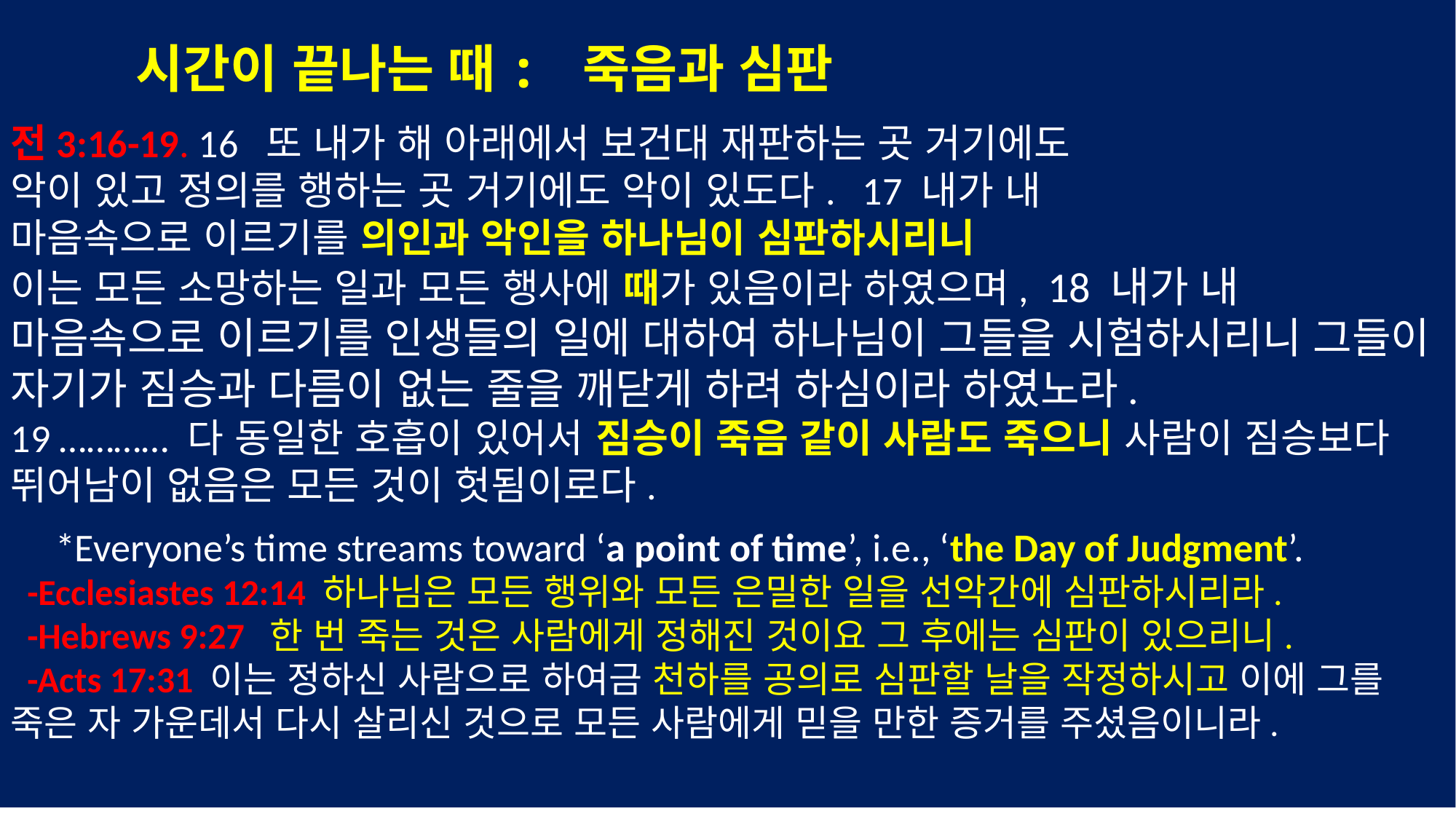

시간이 끝나는 때: 죽음과 심판

전3:16-19. 16  또 내가 해 아래에서 보건대 재판하는 곳 거기에도
악이 있고 정의를 행하는 곳 거기에도 악이 있도다.   17 내가 내
마음속으로 이르기를 의인과 악인을 하나님이 심판하시리니
이는 모든 소망하는 일과 모든 행사에 때가 있음이라 하였으며,  18 내가 내 마음속으로 이르기를 인생들의 일에 대하여 하나님이 그들을 시험하시리니 그들이 자기가 짐승과 다름이 없는 줄을 깨닫게 하려 하심이라 하였노라.
19 ………… 다 동일한 호흡이 있어서 짐승이 죽음 같이 사람도 죽으니 사람이 짐승보다 뛰어남이 없음은 모든 것이 헛됨이로다.

     *Everyone’s time streams toward ‘a point of time’, i.e., ‘the Day of Judgment’.
  -Ecclesiastes 12:14 하나님은 모든 행위와 모든 은밀한 일을 선악간에 심판하시리라.
  -Hebrews 9:27  한 번 죽는 것은 사람에게 정해진 것이요 그 후에는 심판이 있으리니.
  -Acts 17:31 이는 정하신 사람으로 하여금 천하를 공의로 심판할 날을 작정하시고 이에 그를 죽은 자 가운데서 다시 살리신 것으로 모든 사람에게 믿을 만한 증거를 주셨음이니라.